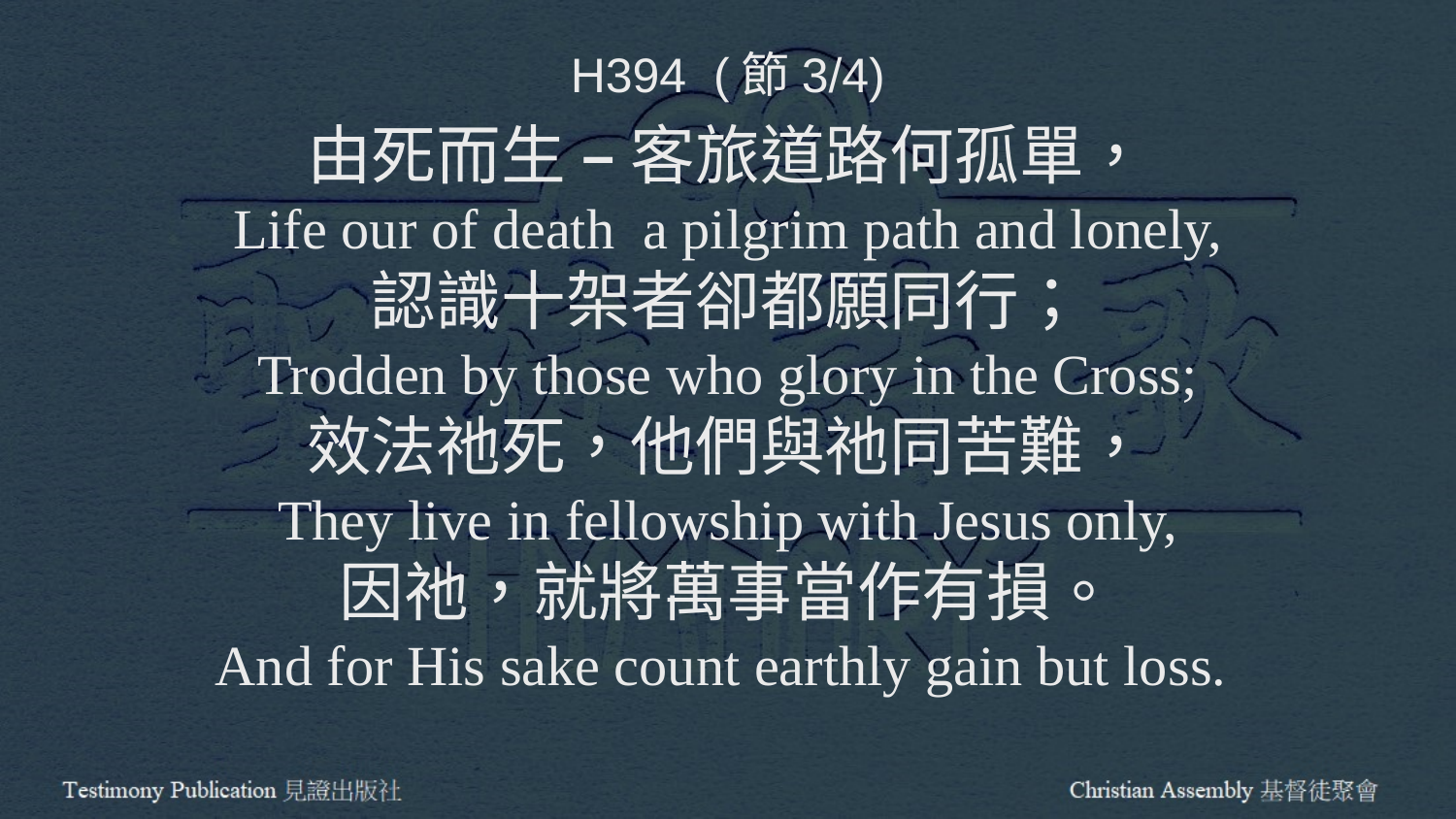

H394  (節3/4)
由死而生 – 客旅道路何孤單，
Life our of death  a pilgrim path and lonely,
認識十架者卻都願同行；
Trodden by those who glory in the Cross;
效法祂死，他們與祂同苦難，
They live in fellowship with Jesus only,
因祂，就將萬事當作有損。
And for His sake count earthly gain but loss.